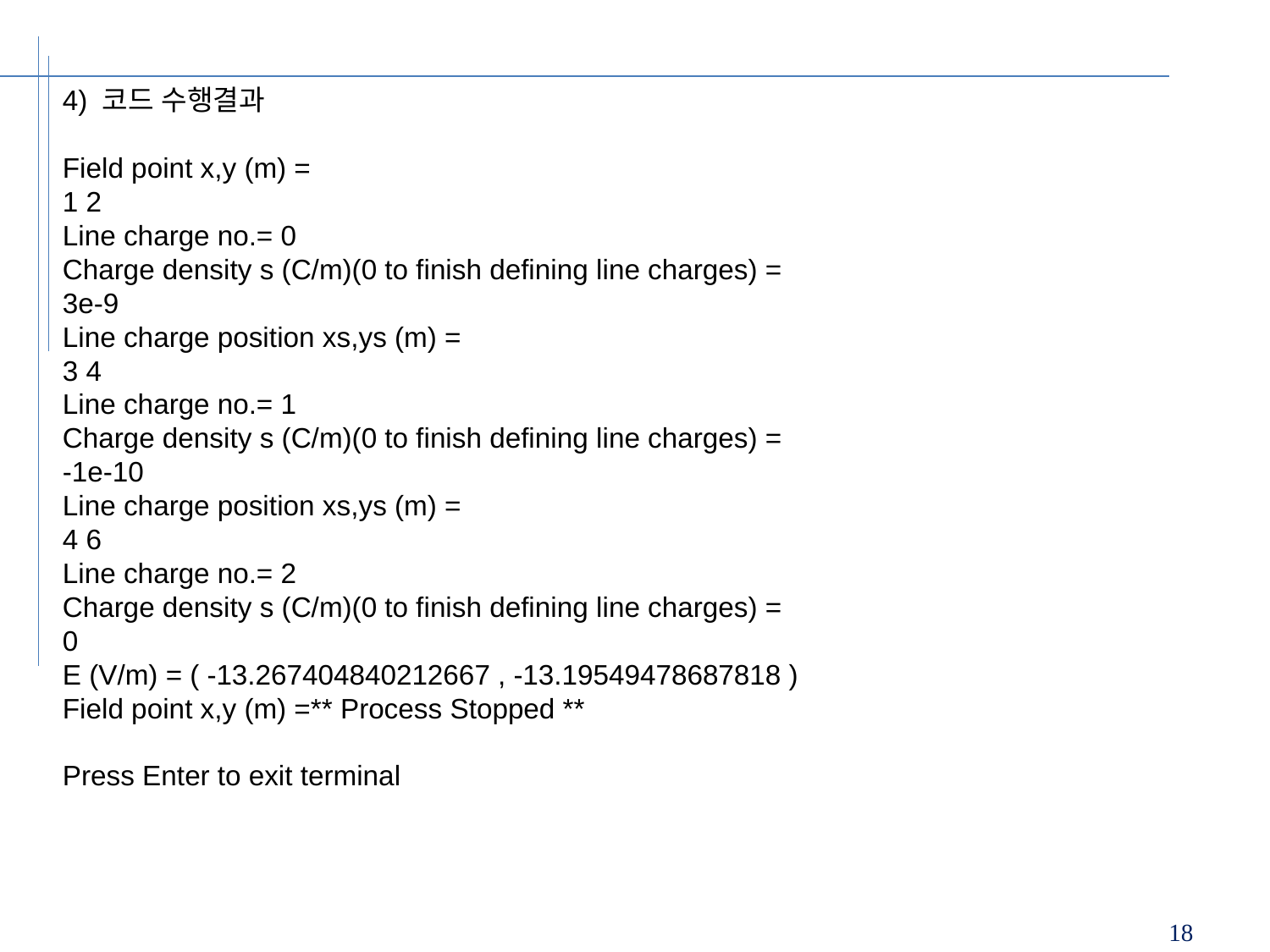

4) 코드 수행결과

Field point x,y (m) =
1 2
Line charge no.= 0
Charge density s (C/m)(0 to finish defining line charges) =
3e-9
Line charge position xs,ys (m) =
3 4
Line charge no.= 1
Charge density s (C/m)(0 to finish defining line charges) =
-1e-10
Line charge position xs,ys (m) =
4 6
Line charge no.= 2
Charge density s (C/m)(0 to finish defining line charges) =
0
E (V/m) = ( -13.267404840212667 , -13.19549478687818 )
Field point x,y (m) =** Process Stopped **

Press Enter to exit terminal
18